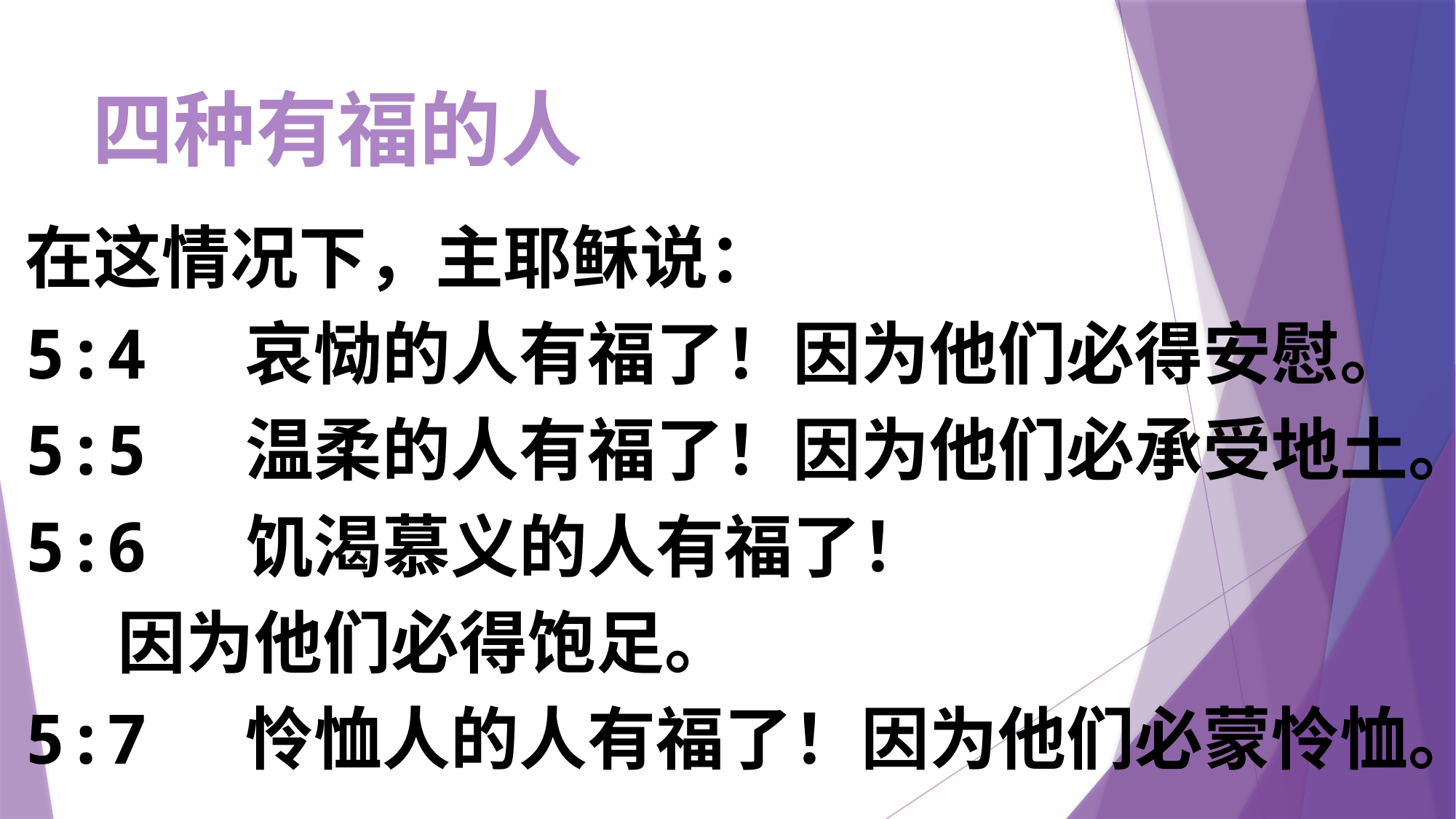

# 四种有福的人
在这情况下，主耶稣说：
5:4  哀恸的人有福了！因为他们必得安慰。
5:5  温柔的人有福了！因为他们必承受地土。
5:6  饥渴慕义的人有福了！
     因为他们必得饱足。
5:7  怜恤人的人有福了！因为他们必蒙怜恤。